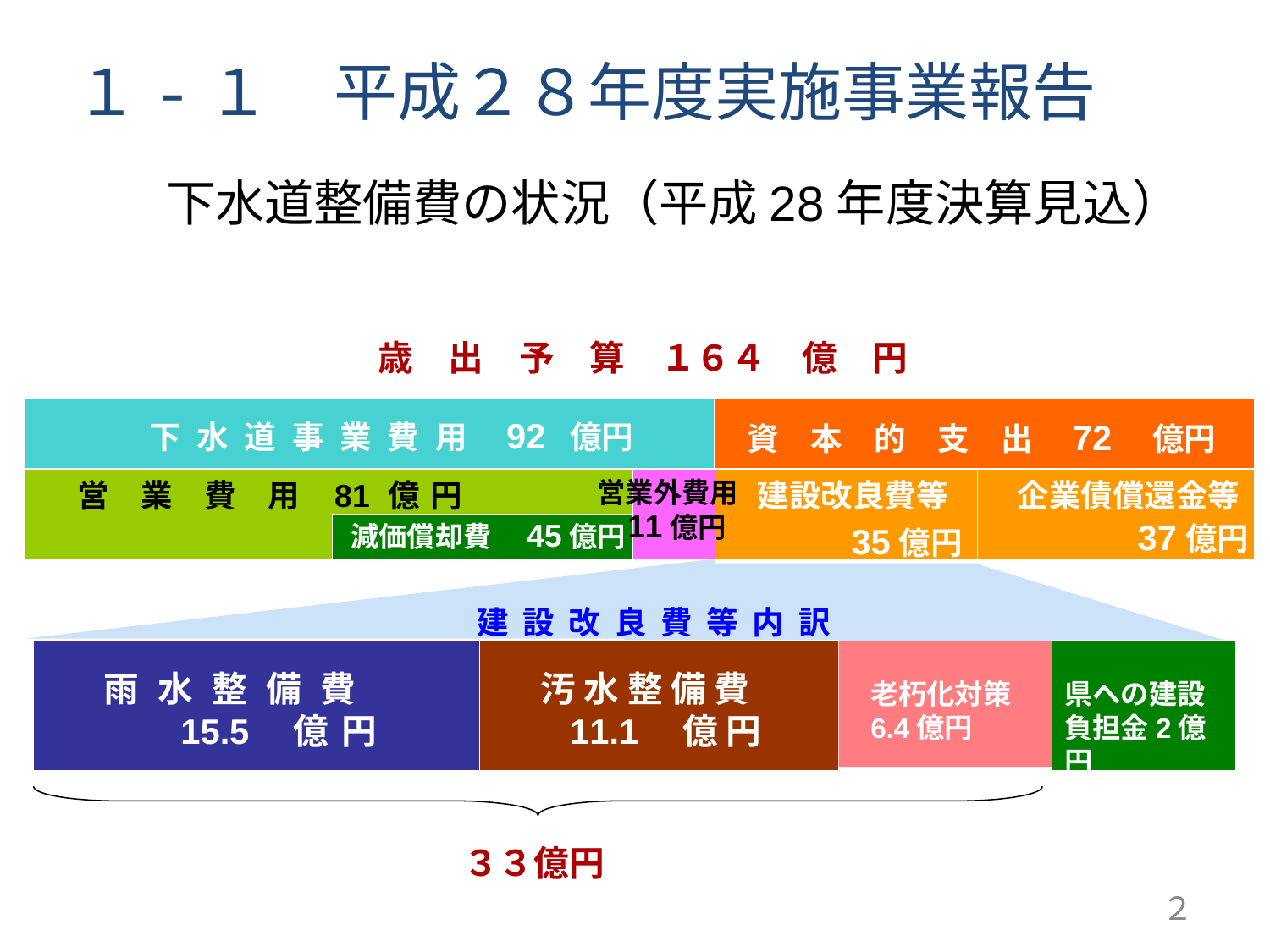

１-１　平成２８年度実施事業報告
 下水道整備費の状況（平成28年度決算見込）

歳　出　予　算　１６４　億　円

下　水　道　事　業　費　用　92　億円
資　本　的　支　出　72　億円

営　業　費　用　81　億　円
営業外費用

建設改良費等

企業債償還金等
11億円
減価償却費　45億円
37億円
35億円

建　設　改　良　費　等　内　訳

雨　 水 　整 　備 　費
   　15.5　億 　円
汚 水 整 備 費
   11.1　億 円
老朽化対策
6.4億円
県への建設負担金2億円
３３億円
２